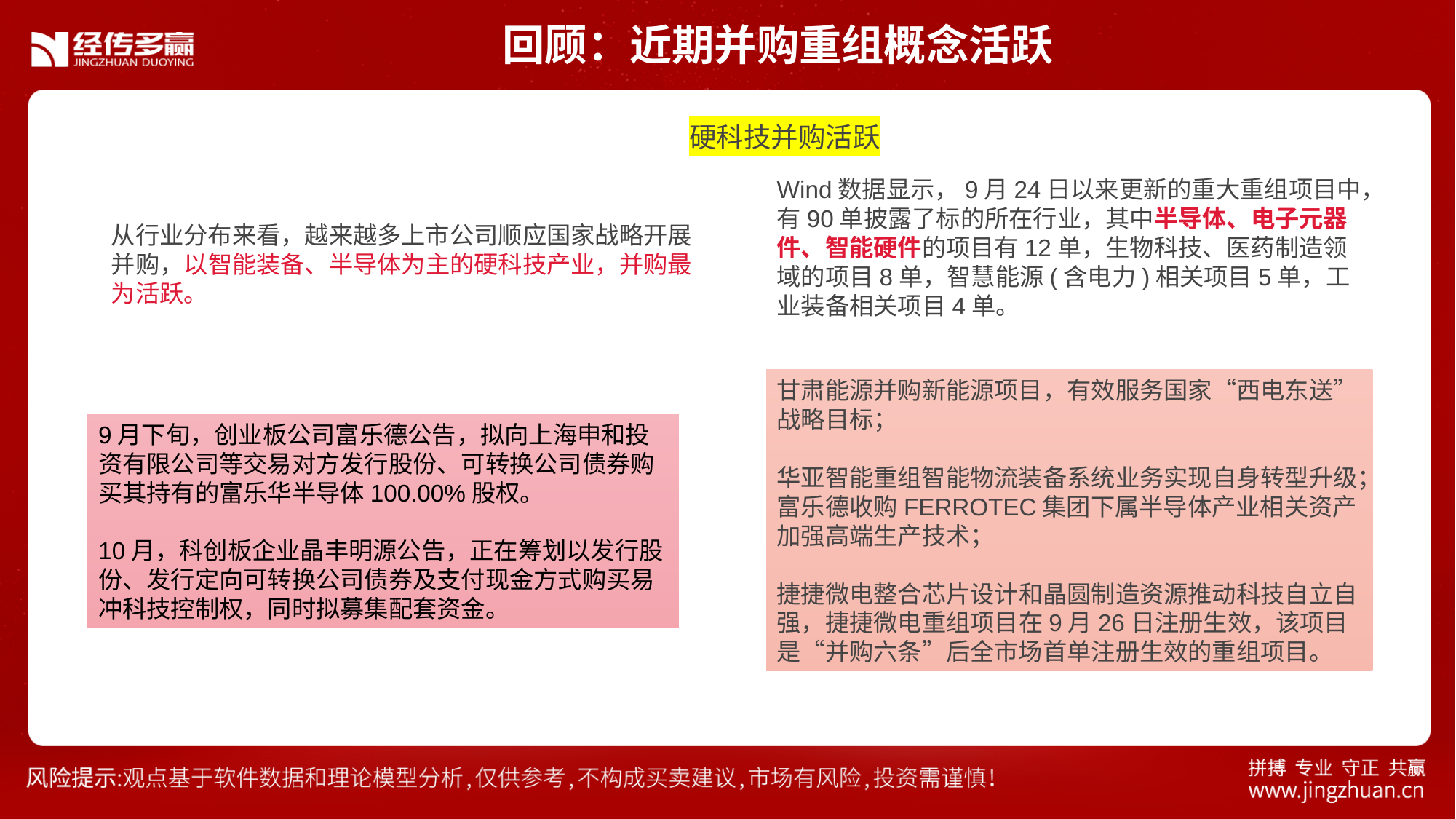

回顾：近期并购重组概念活跃
硬科技并购活跃
Wind数据显示，9月24日以来更新的重大重组项目中，有90单披露了标的所在行业，其中半导体、电子元器件、智能硬件的项目有12单，生物科技、医药制造领域的项目8单，智慧能源(含电力)相关项目5单，工业装备相关项目4单。
从行业分布来看，越来越多上市公司顺应国家战略开展并购，以智能装备、半导体为主的硬科技产业，并购最为活跃。
甘肃能源并购新能源项目，有效服务国家“西电东送”战略目标；

华亚智能重组智能物流装备系统业务实现自身转型升级；富乐德收购FERROTEC集团下属半导体产业相关资产加强高端生产技术；

捷捷微电整合芯片设计和晶圆制造资源推动科技自立自强，捷捷微电重组项目在9月26日注册生效，该项目是“并购六条”后全市场首单注册生效的重组项目。
9月下旬，创业板公司富乐德公告，拟向上海申和投资有限公司等交易对方发行股份、可转换公司债券购买其持有的富乐华半导体100.00%股权。

10月，科创板企业晶丰明源公告，正在筹划以发行股份、发行定向可转换公司债券及支付现金方式购买易冲科技控制权，同时拟募集配套资金。